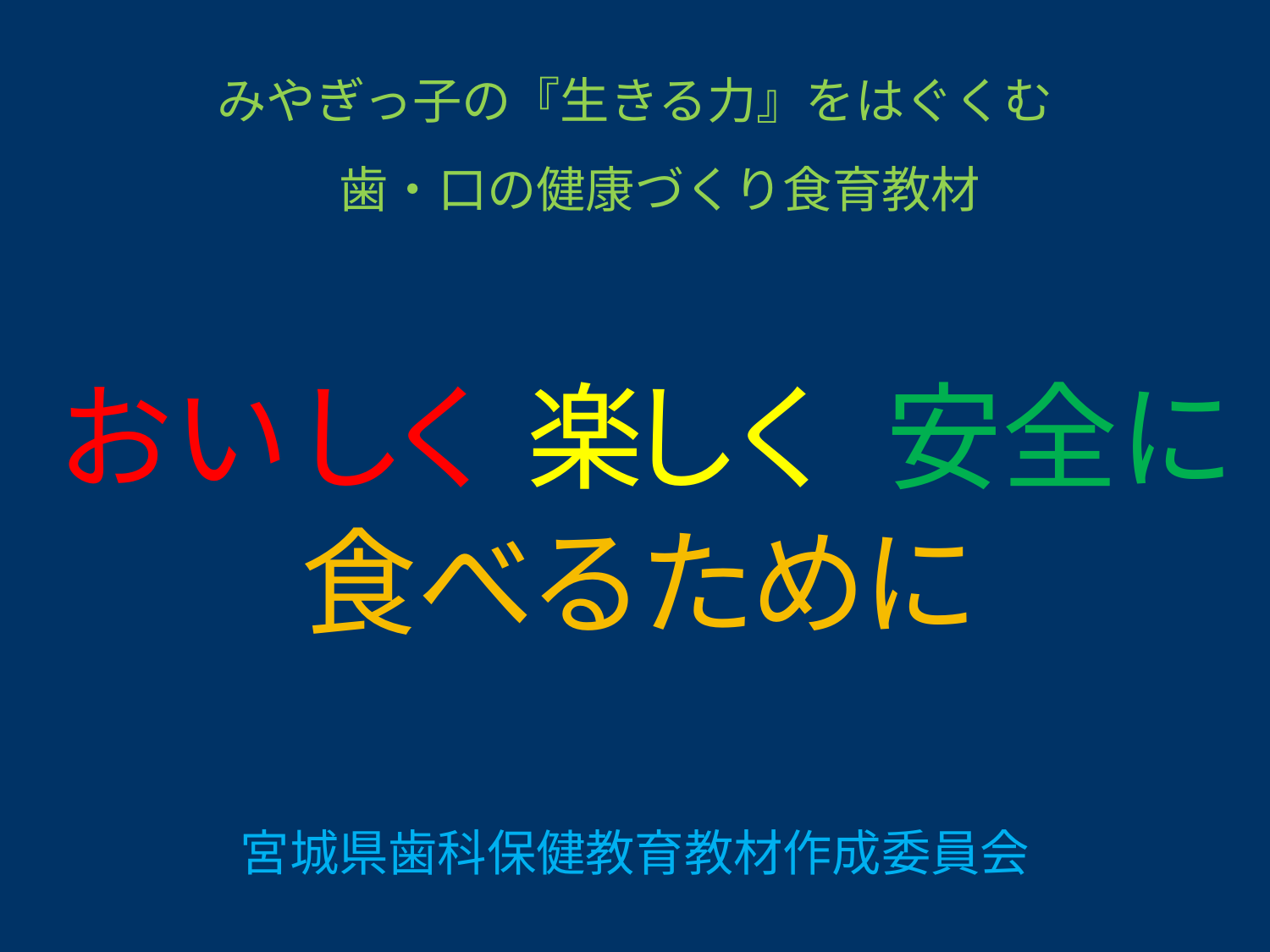

みやぎっ子の『生きる力』をはぐくむ
　歯・口の健康づくり食育教材
 安全に
おいしく
楽しく
食べるために
宮城県歯科保健教育教材作成委員会